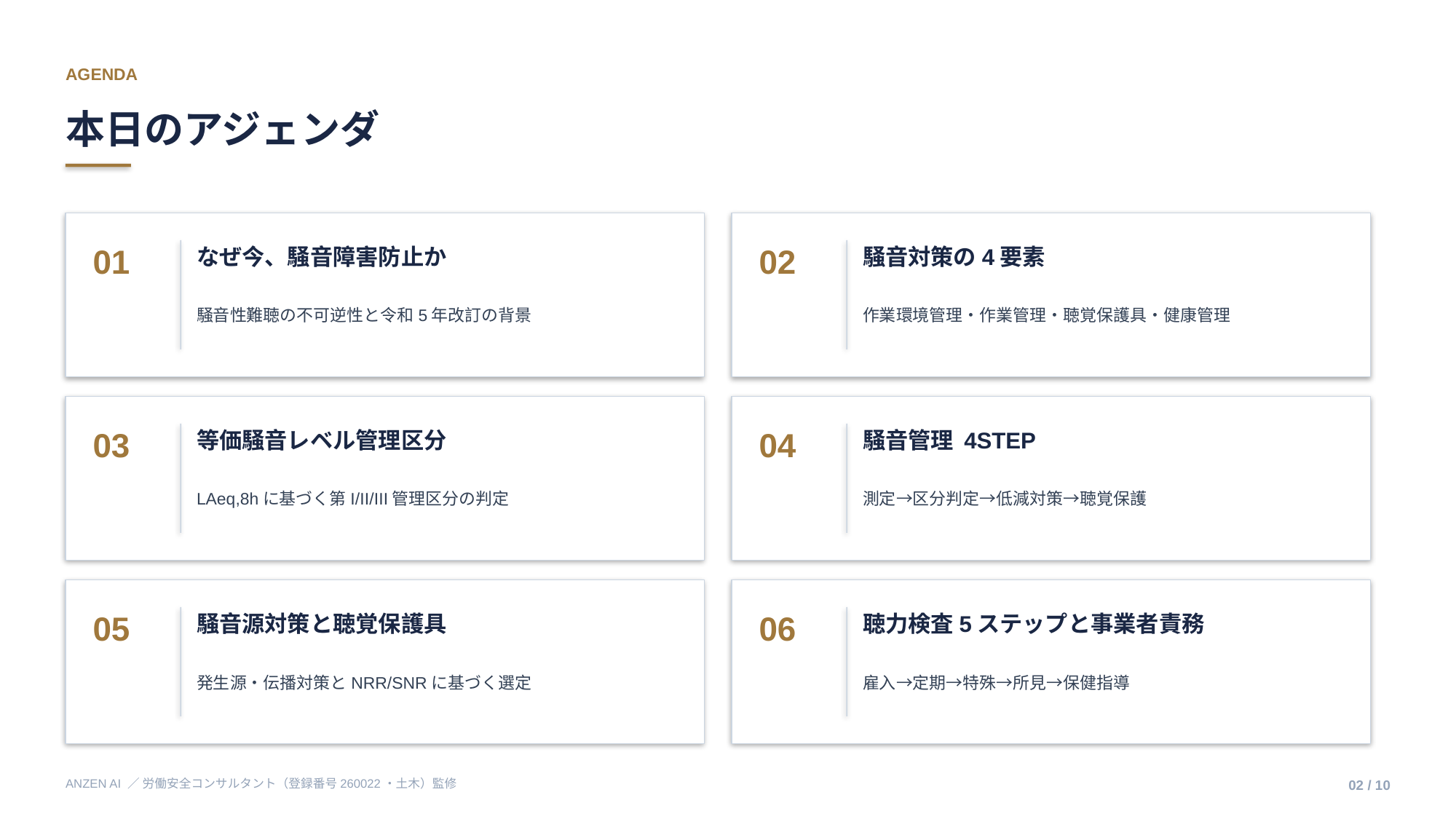

AGENDA
本日のアジェンダ

01
02
なぜ今、騒音障害防止か
騒音対策の4要素

騒音性難聴の不可逆性と令和5年改訂の背景
作業環境管理・作業管理・聴覚保護具・健康管理

03
04
等価騒音レベル管理区分
騒音管理 4STEP

LAeq,8hに基づく第I/II/III管理区分の判定
測定→区分判定→低減対策→聴覚保護

05
06
騒音源対策と聴覚保護具
聴力検査5ステップと事業者責務

発生源・伝播対策とNRR/SNRに基づく選定
雇入→定期→特殊→所見→保健指導
ANZEN AI ／ 労働安全コンサルタント（登録番号260022・土木）監修
02 / 10